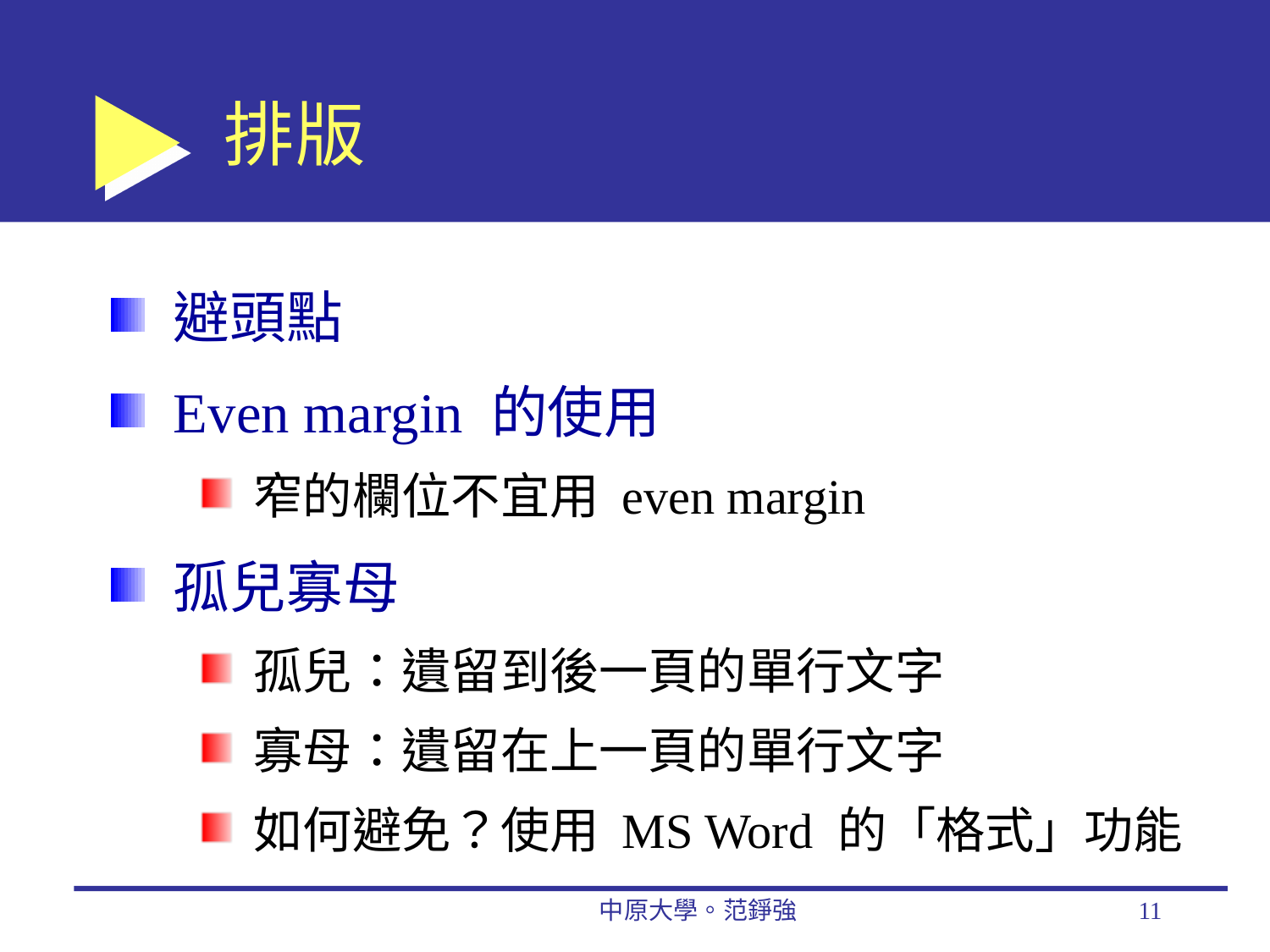

# 排版
避頭點
Even margin 的使用
窄的欄位不宜用 even margin
孤兒寡母
孤兒：遺留到後一頁的單行文字
寡母：遺留在上一頁的單行文字
如何避免？使用 MS Word 的「格式」功能
中原大學。范錚強
11